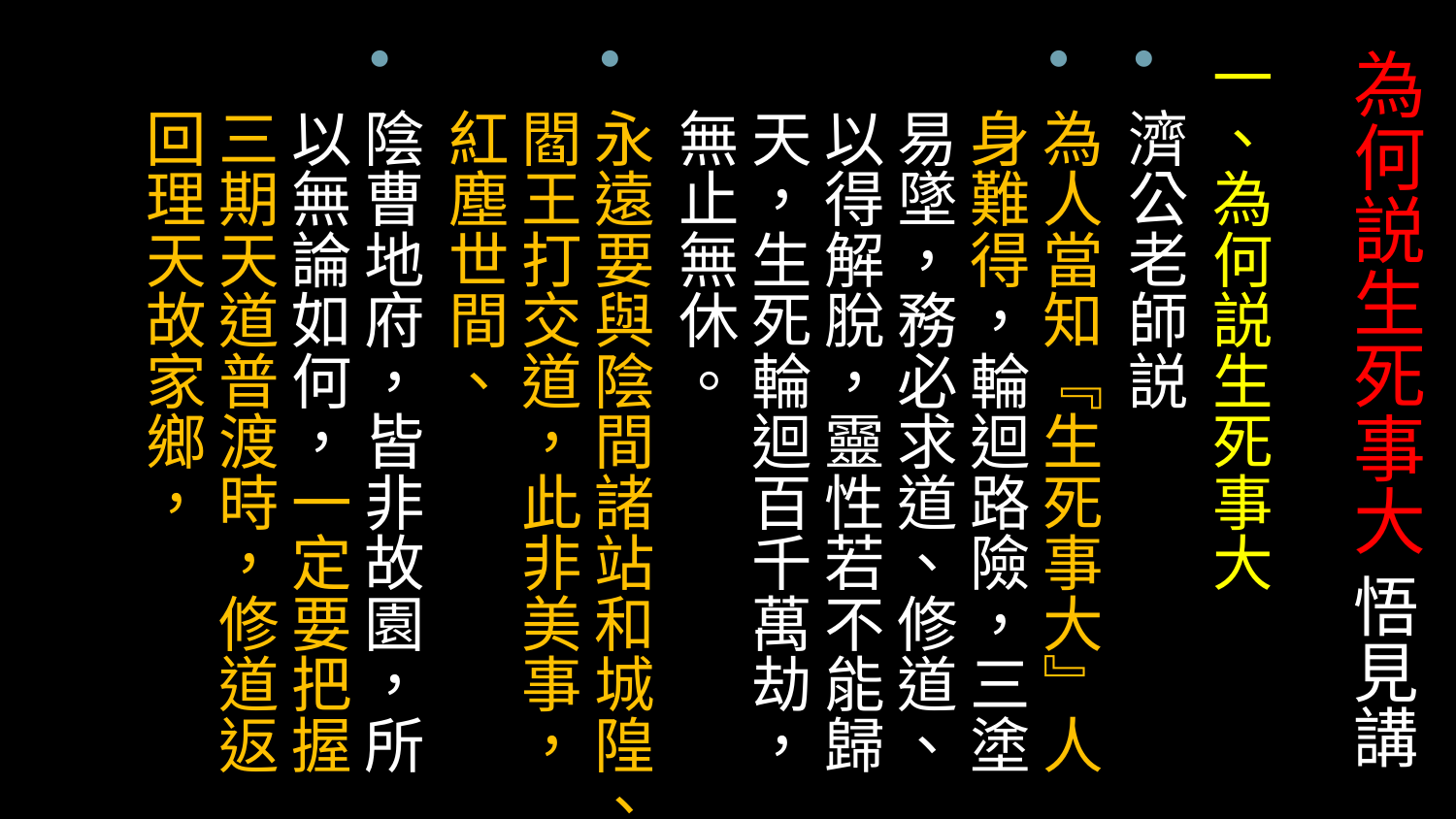

# 為何説生死事大 悟見講
一、為何説生死事大
濟公老師説
為人當知『生死事大』人身難得，輪迴路險，三塗易墜，務必求道、修道、以得解脫，靈性若不能歸天，生死輪迴百千萬劫，無止無休。
永遠要與陰間諸站和城隍、閻王打交道，此非美事，紅塵世間、
陰曹地府，皆非故園，所以無論如何，一定要把握三期天道普渡時，修道返回理天故家鄉，